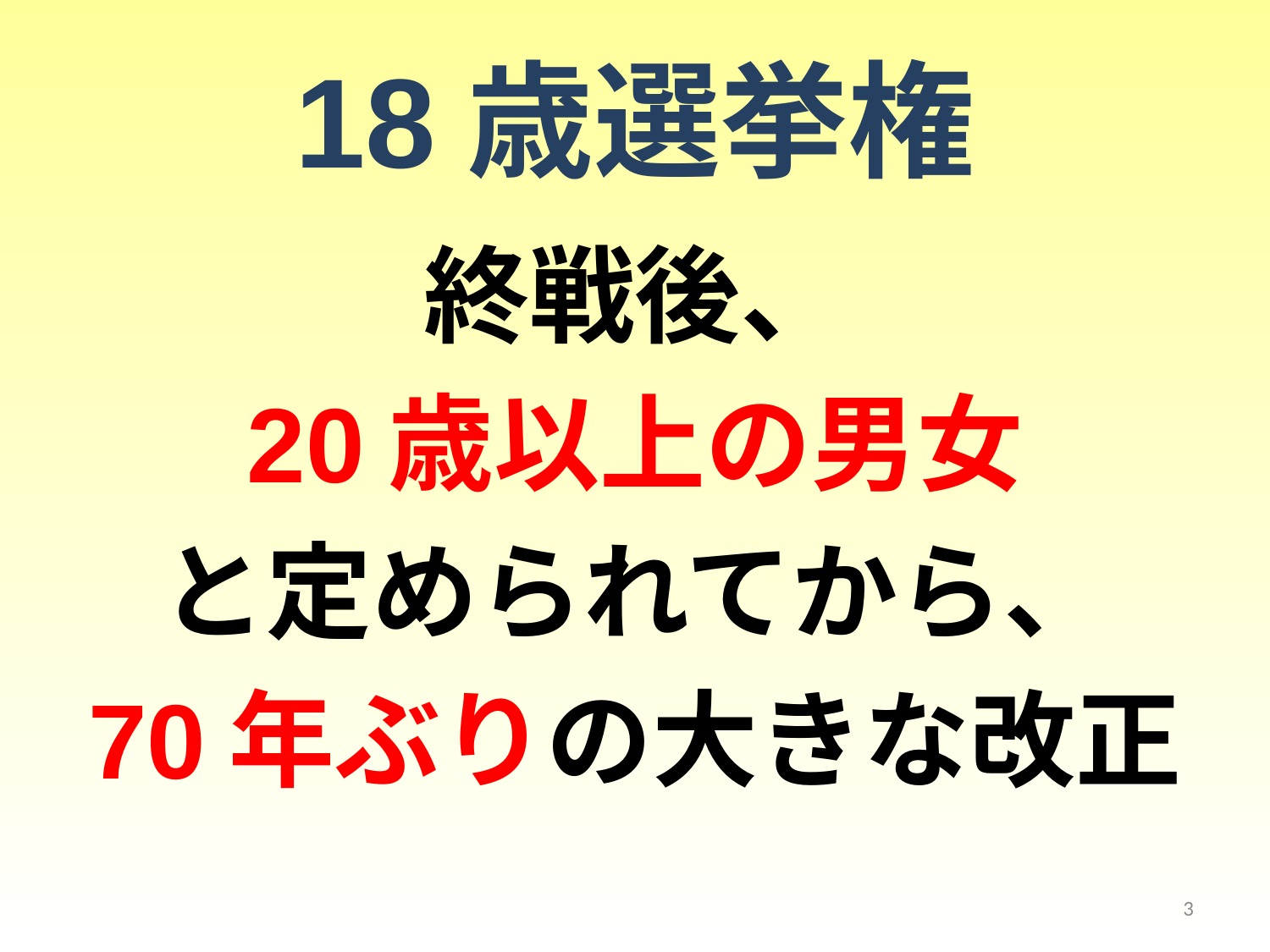

# 18歳選挙権
終戦後、
20歳以上の男女
と定められてから、
70年ぶりの大きな改正

3